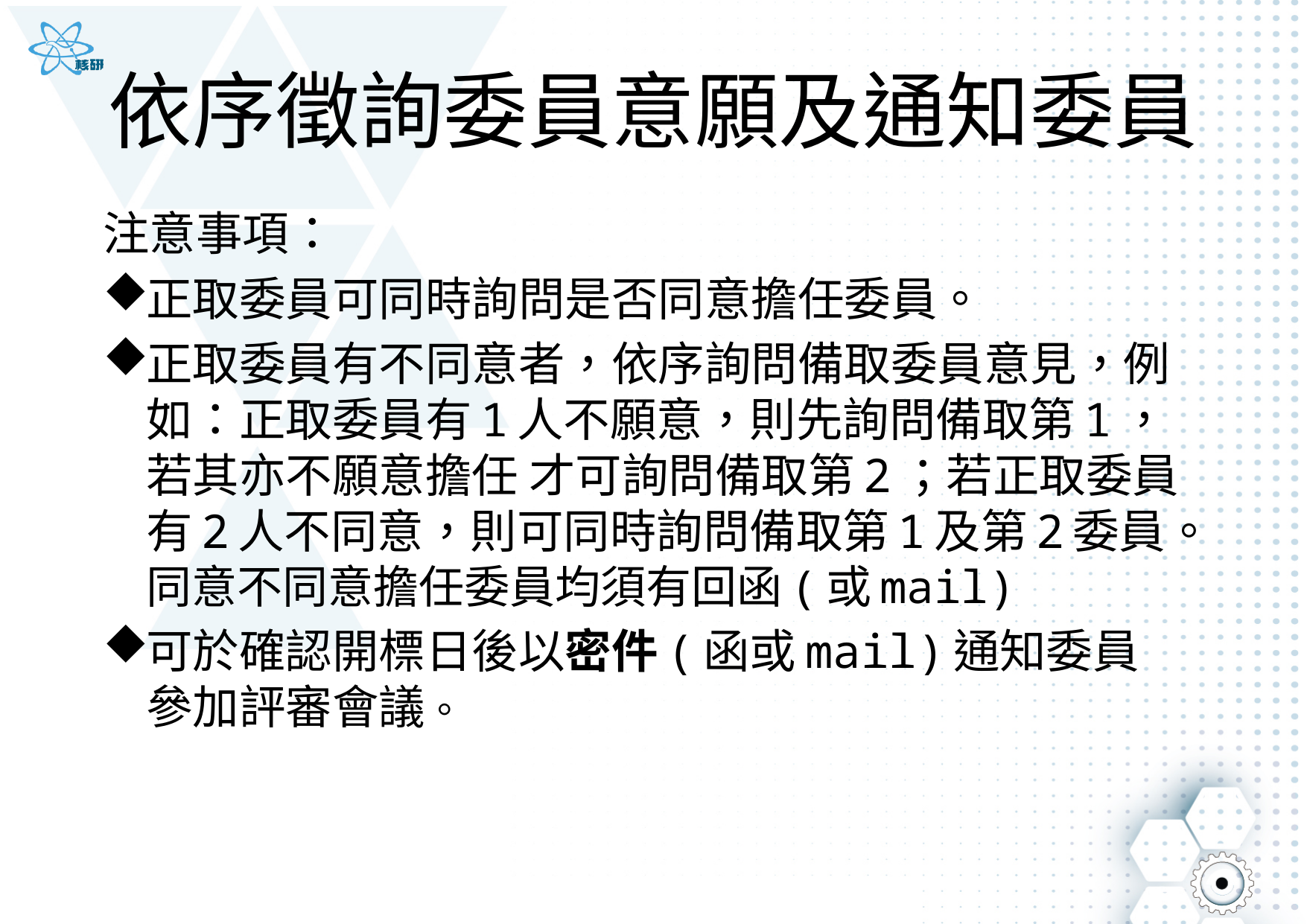

# 依序徵詢委員意願及通知委員
注意事項：
正取委員可同時詢問是否同意擔任委員。
正取委員有不同意者，依序詢問備取委員意見，例如：正取委員有1人不願意，則先詢問備取第1，若其亦不願意擔任 才可詢問備取第2；若正取委員有2人不同意，則可同時詢問備取第1及第2委員。同意不同意擔任委員均須有回函(或mail)
可於確認開標日後以密件(函或mail)通知委員參加評審會議。